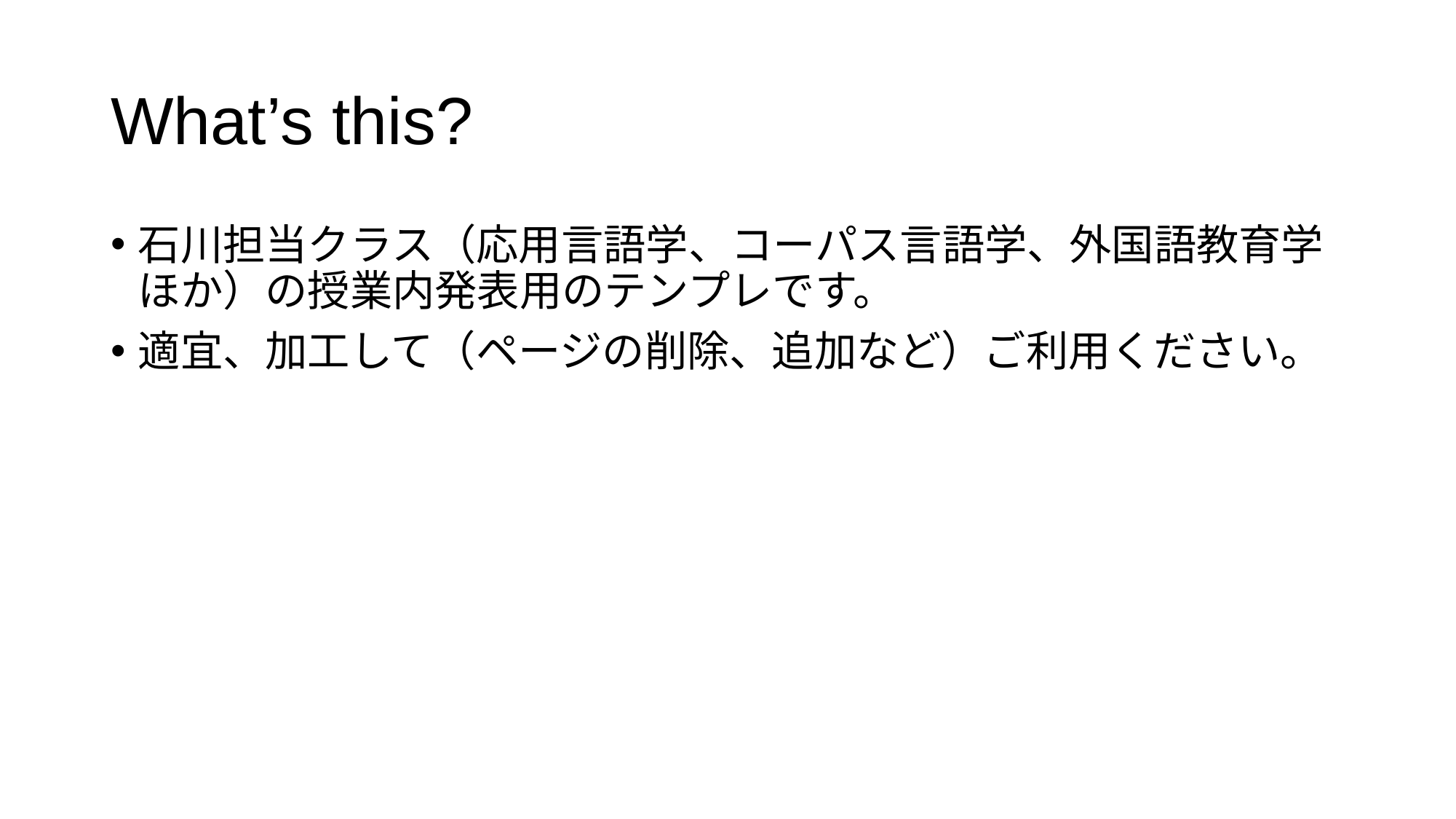

# What’s this?
石川担当クラス（応用言語学、コーパス言語学、外国語教育学ほか）の授業内発表用のテンプレです。
適宜、加工して（ページの削除、追加など）ご利用ください。